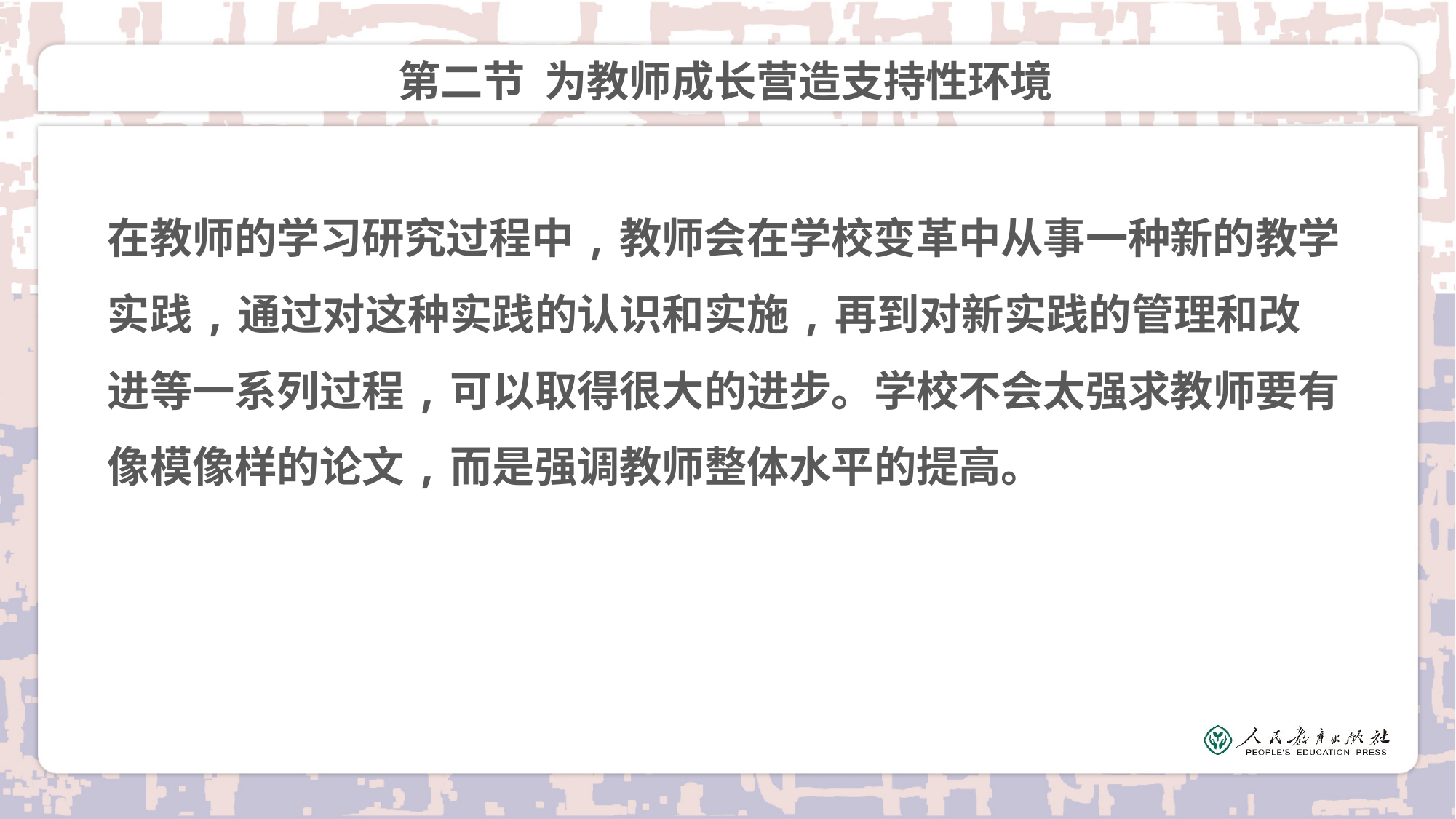

# 第二节  为教师成长营造支持性环境
在教师的学习研究过程中,教师会在学校变革中从事一种新的教学实践,通过对这种实践的认识和实施,再到对新实践的管理和改进等一系列过程,可以取得很大的进步。学校不会太强求教师要有像模像样的论文,而是强调教师整体水平的提高。